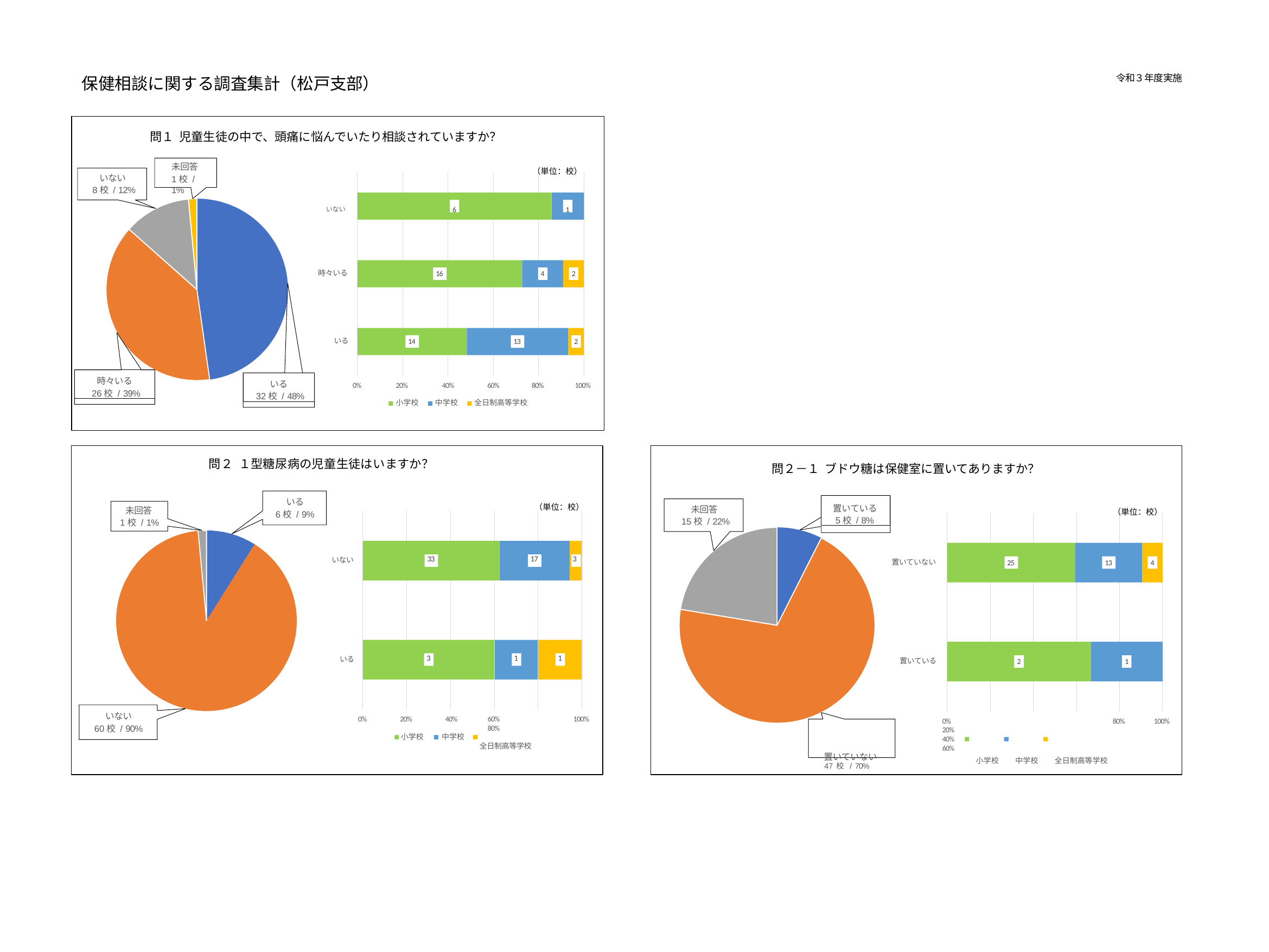

令和３年度実施
保健相談に関する調査集計（松戸支部）

問１  児童生徒の中で、頭痛に悩んでいたり相談されていますか？

未回答
1校 / 1%
（単位：校）

いない
8校 / 12%

いない	6	1

時々いる
16
4
2

いる
14
13
2
時々いる
26校 / 39%
いる
32校 / 48%
0%
80%
100%
20%	40%	60%
小学校	中学校	全日制高等学校

問２  １型糖尿病の児童生徒はいますか？
問２－１  ブドウ糖は保健室に置いてありますか？

いる
6校 / 9%

置いている
5校 / 8%

（単位：校）
未回答
15校 / 22%

未回答
1校 / 1%
（単位：校）
|  |  |  |  |  |  |  |
| --- | --- | --- | --- | --- | --- | --- |
| 33 |  |  |  | 17 |  | 3 |
|  |  |  |  |  |  |  |
| 3 |  |  | 1 |  | 1 |  |
|  |  |  |  |  |  |  |

いない
置いていない
25
13	4

いる
置いている
2
1

いない
60校 / 90%
0%
20%	40%
100%
60%	80%
全日制高等学校
0%	20%	40%	60%
置いていない
47校 / 70%	小学校	中学校	全日制高等学校
80%
100%
小学校	中学校